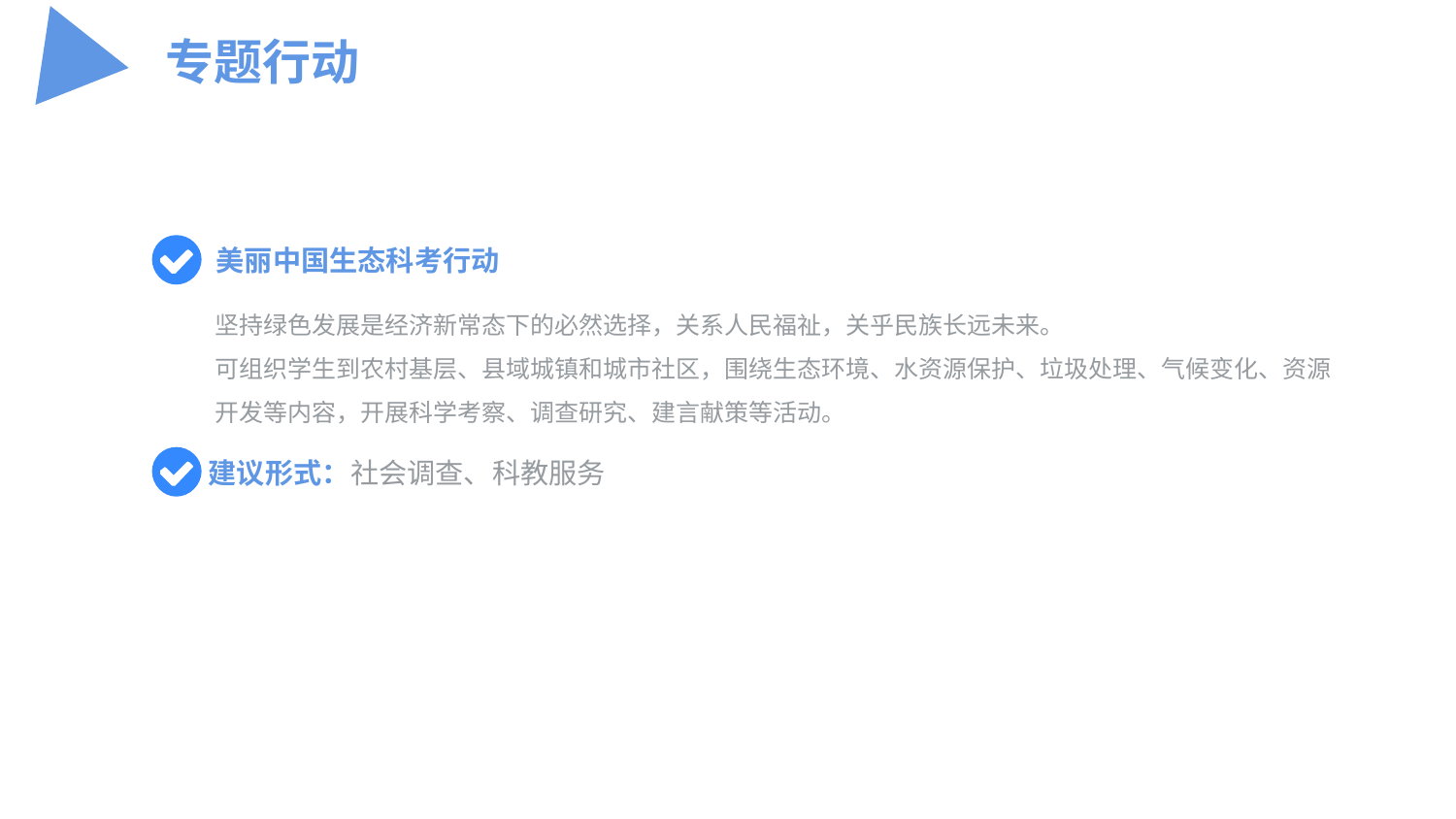

专题行动

美丽中国生态科考行动
坚持绿色发展是经济新常态下的必然选择，关系人民福祉，关乎民族长远未来。
可组织学生到农村基层、县域城镇和城市社区，围绕生态环境、水资源保护、垃圾处理、气候变化、资源开发等内容，开展科学考察、调查研究、建言献策等活动。

建议形式：社会调查、科教服务